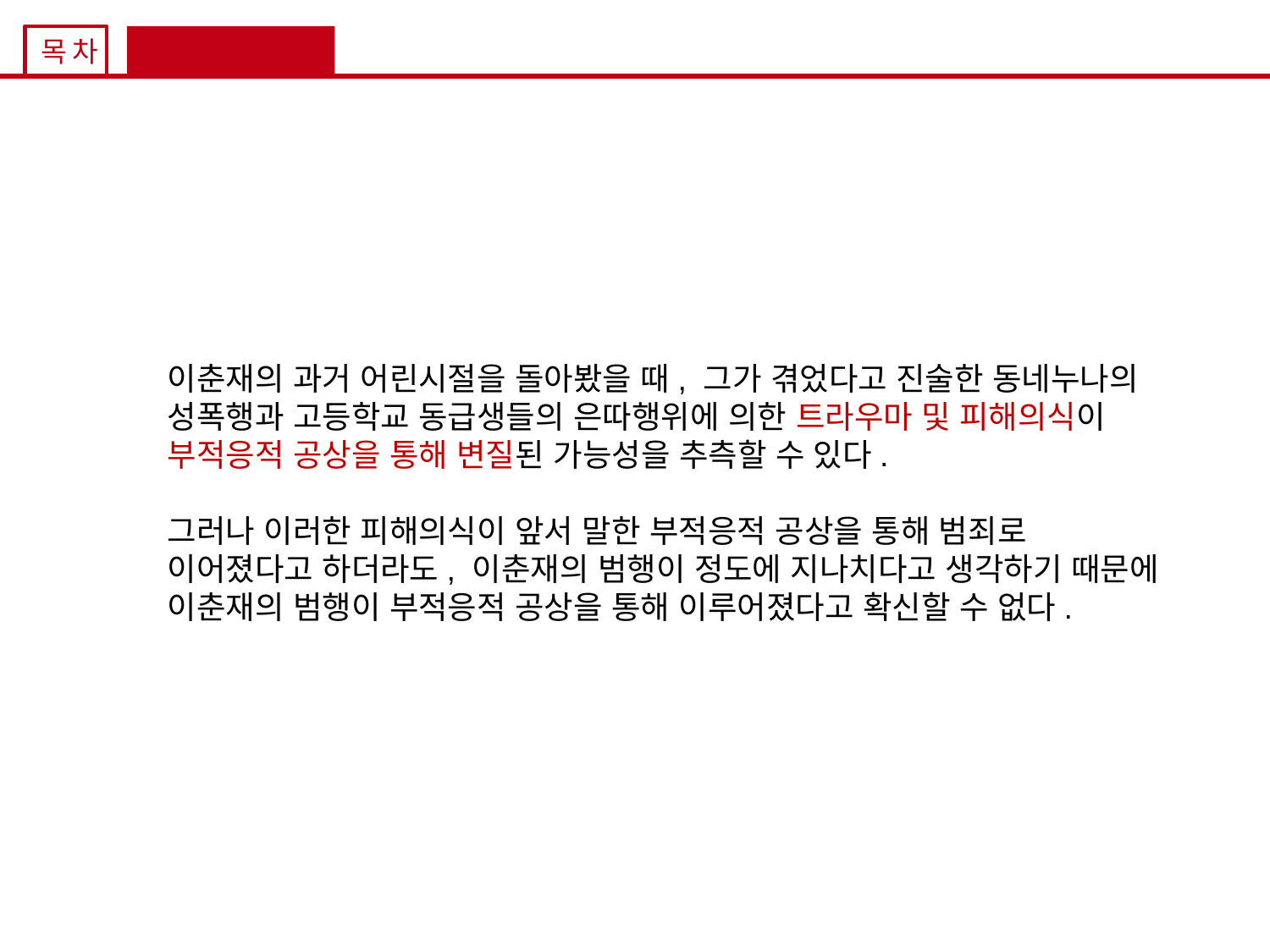

목차
우리의 견해

이춘재의 과거 어린시절을 돌아봤을 때, 그가 겪었다고 진술한 동네누나의
성폭행과 고등학교 동급생들의 은따행위에 의한 트라우마 및 피해의식이
부적응적 공상을 통해 변질된 가능성을 추측할 수 있다.

그러나 이러한 피해의식이 앞서 말한 부적응적 공상을 통해 범죄로
이어졌다고 하더라도, 이춘재의 범행이 정도에 지나치다고 생각하기 때문에
이춘재의 범행이 부적응적 공상을 통해 이루어졌다고 확신할 수 없다.